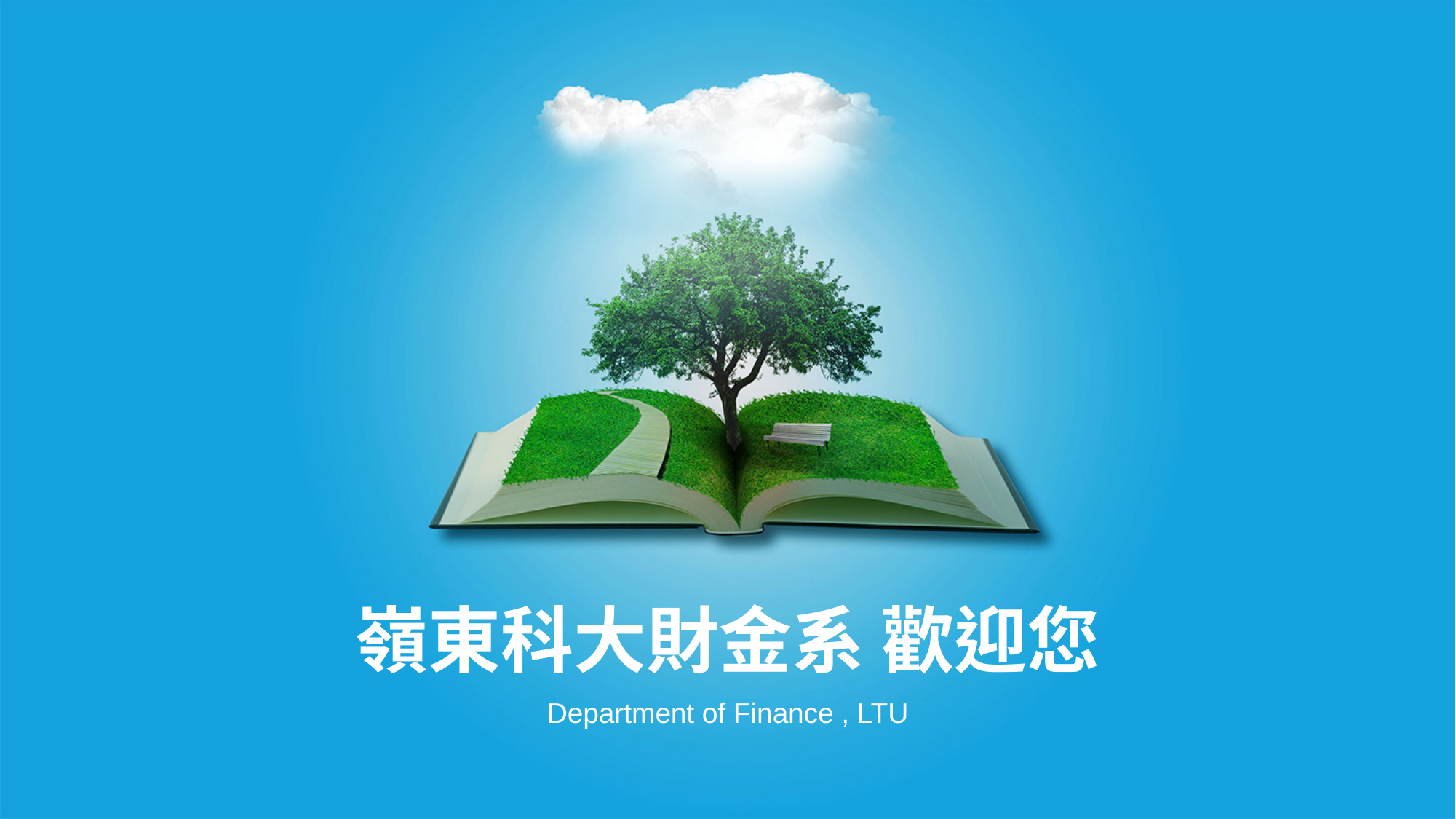

嶺東科大財金系 歡迎您
Department of Finance , LTU